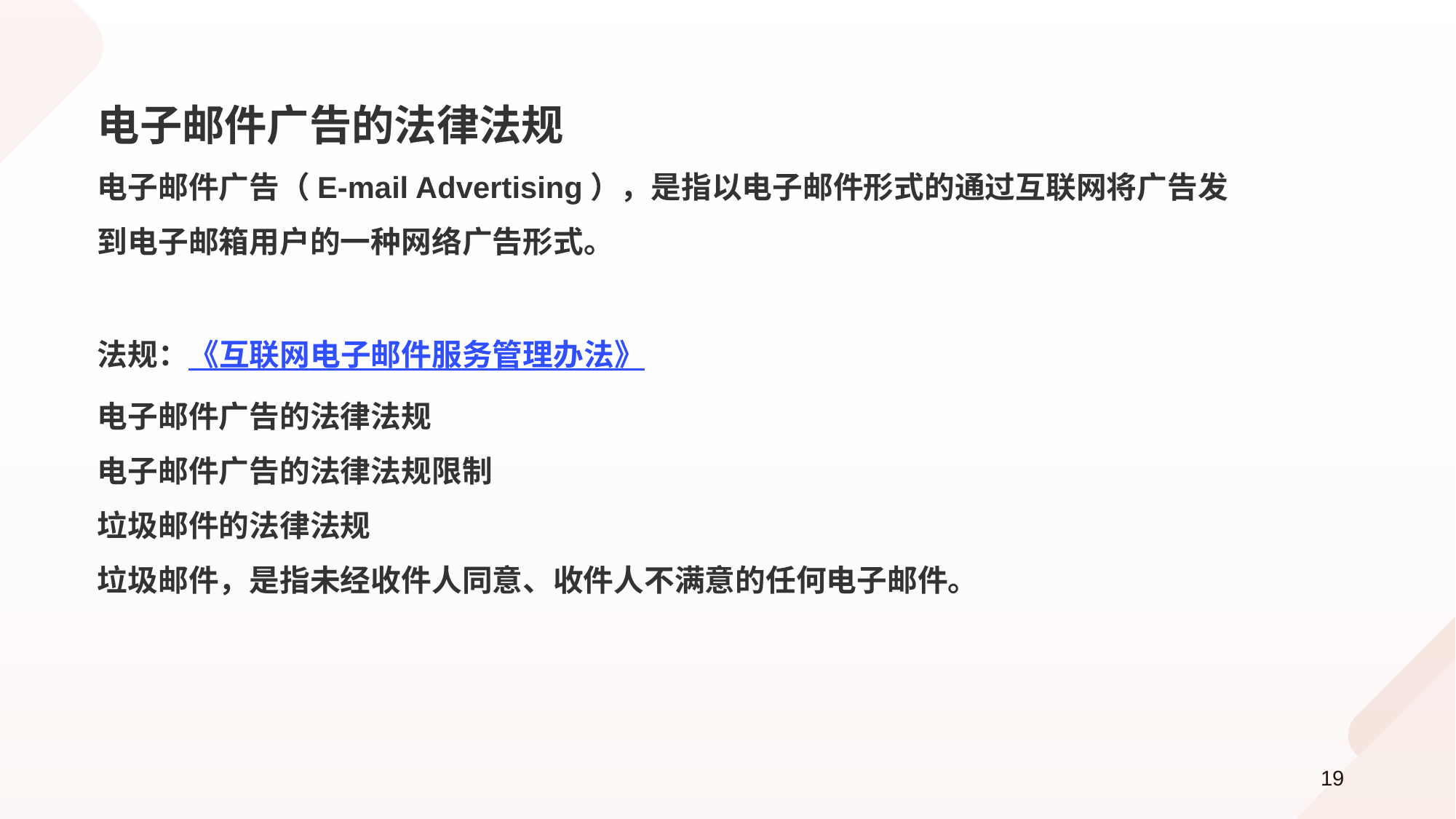

电子邮件广告的法律法规
电子邮件广告（E-mail Advertising），是指以电子邮件形式的通过互联网将广告发到电子邮箱用户的一种网络广告形式。

法规：《互联网电子邮件服务管理办法》
电子邮件广告的法律法规
电子邮件广告的法律法规限制
垃圾邮件的法律法规
垃圾邮件，是指未经收件人同意、收件人不满意的任何电子邮件。

19